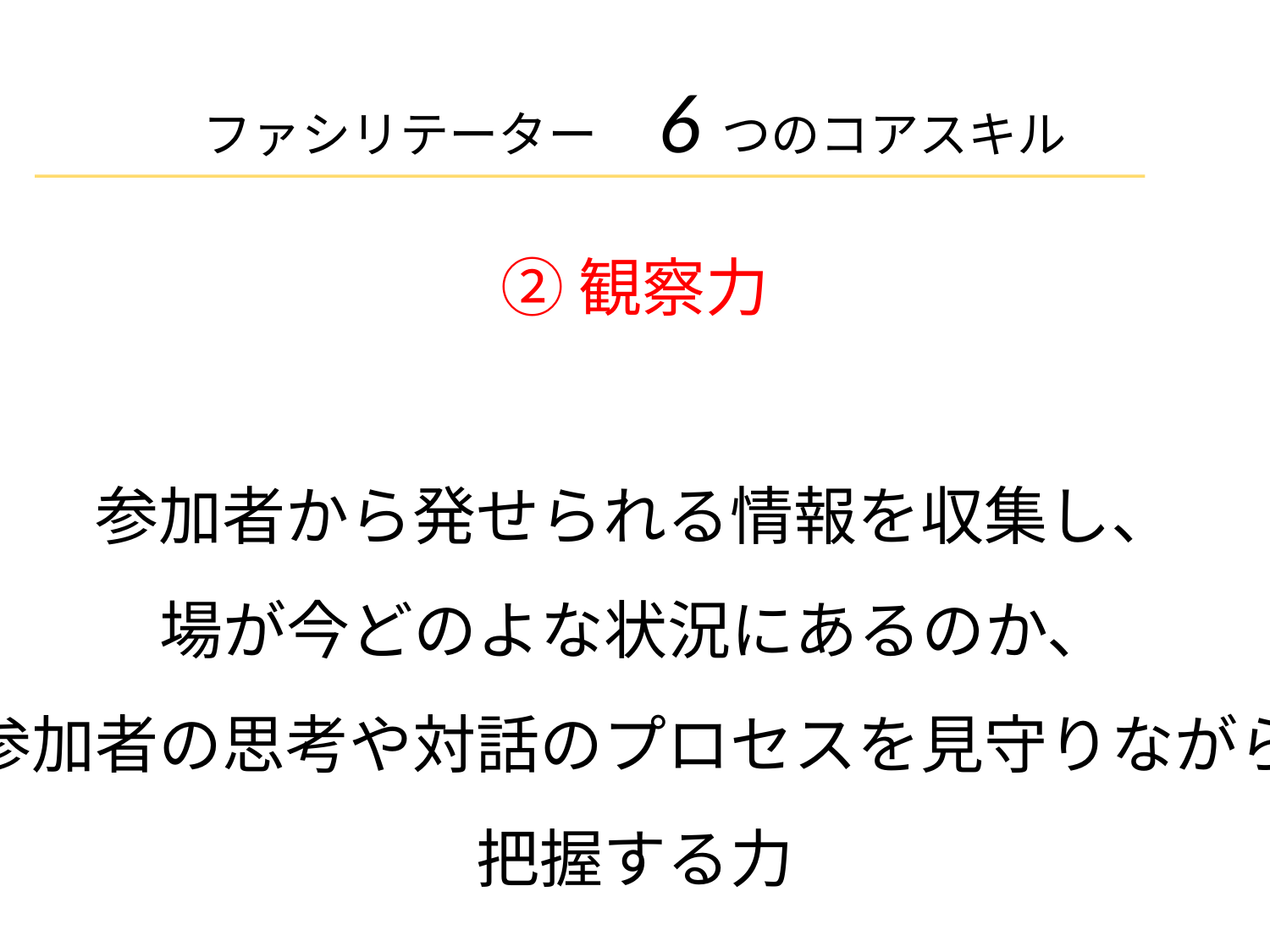

ファシリテーター　6つのコアスキル
②観察力

参加者から発せられる情報を収集し、
場が今どのよな状況にあるのか、
参加者の思考や対話のプロセスを見守りながら
把握する力